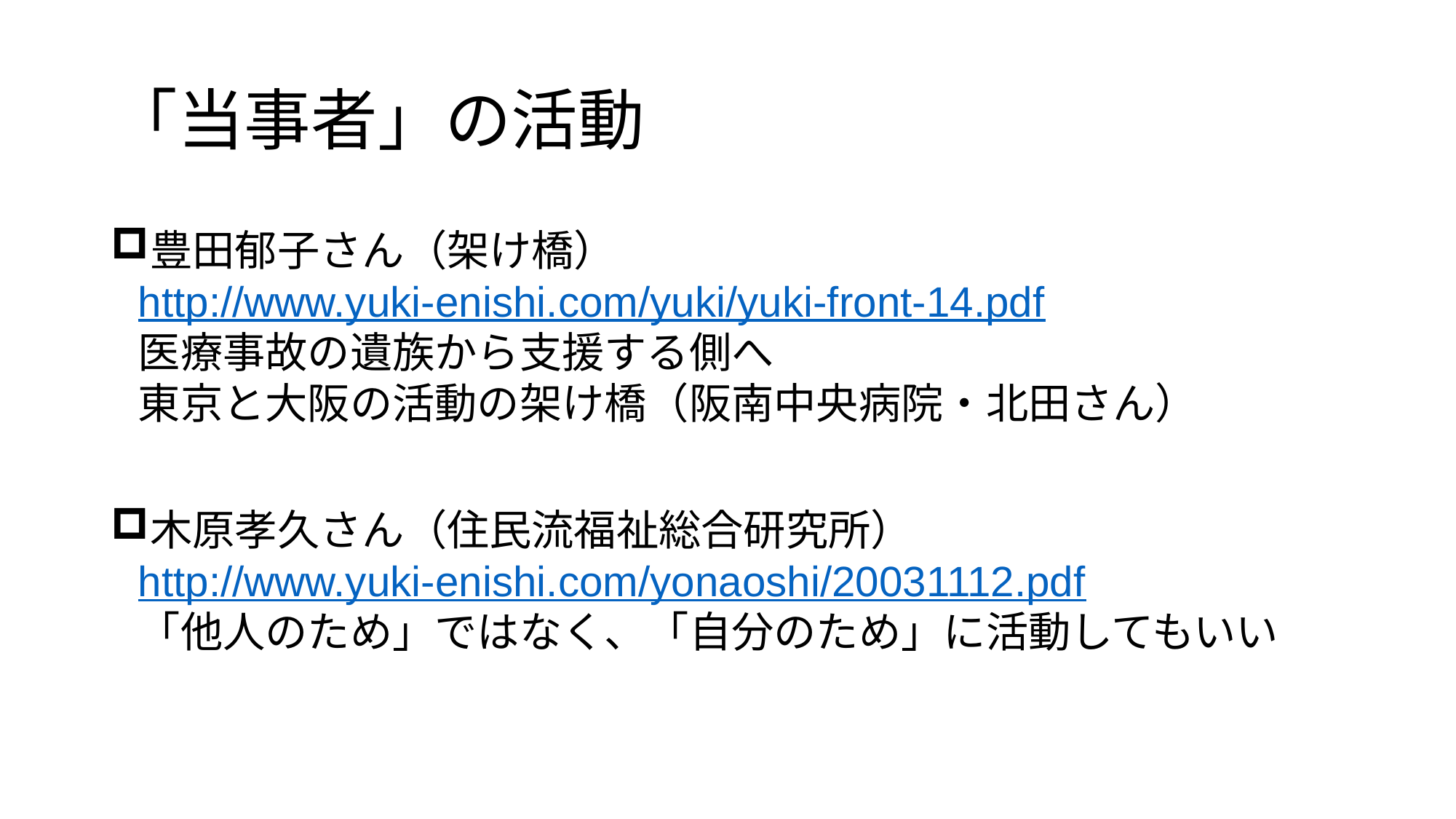

# 「当事者」の活動
豊田郁子さん（架け橋）
http://www.yuki-enishi.com/yuki/yuki-front-14.pdf
医療事故の遺族から支援する側へ
東京と大阪の活動の架け橋（阪南中央病院・北田さん）

木原孝久さん（住民流福祉総合研究所）
http://www.yuki-enishi.com/yonaoshi/20031112.pdf
「他人のため」ではなく、「自分のため」に活動してもいい